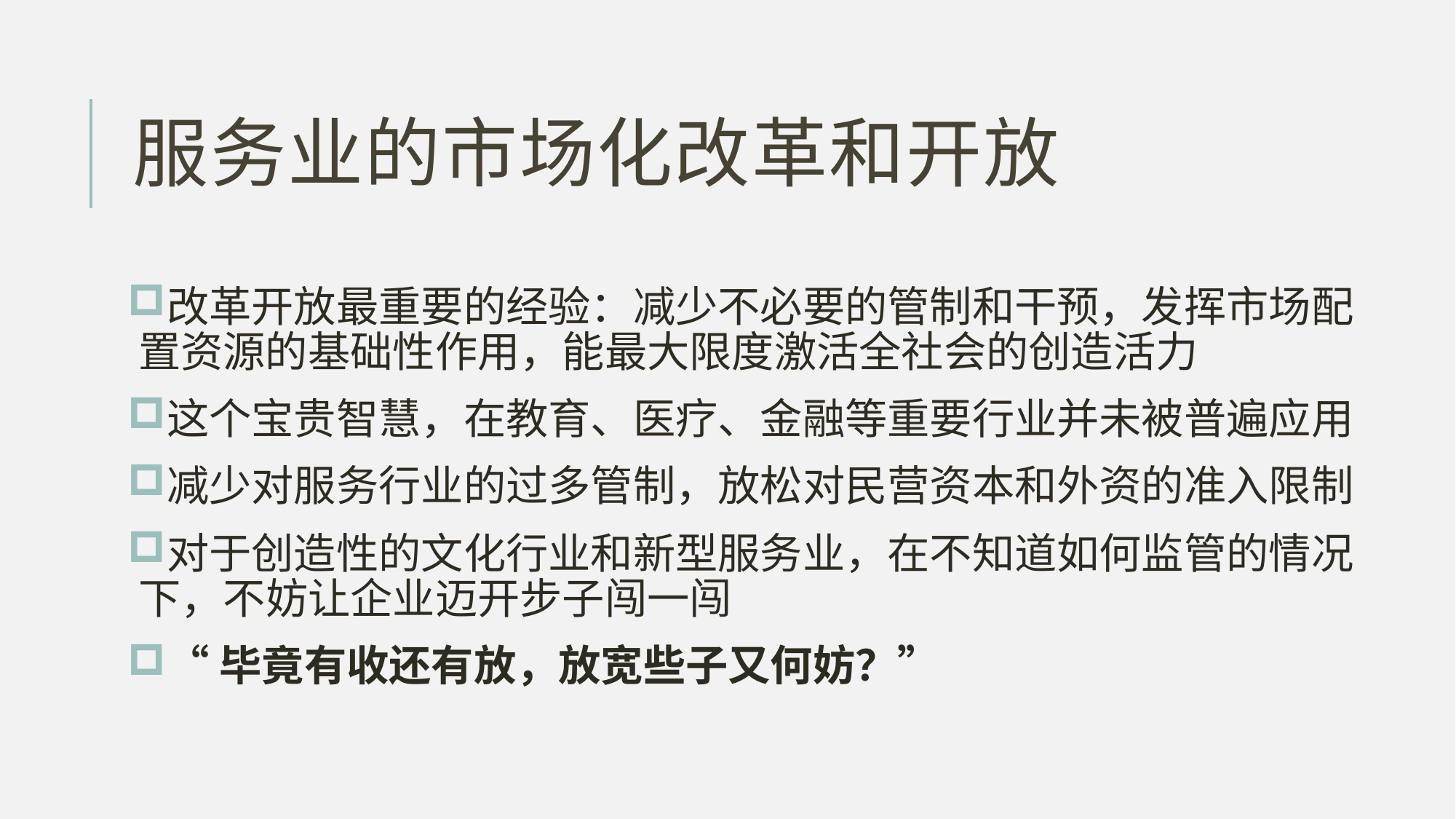

# 服务业的市场化改革和开放
改革开放最重要的经验：减少不必要的管制和干预，发挥市场配置资源的基础性作用，能最大限度激活全社会的创造活力
这个宝贵智慧，在教育、医疗、金融等重要行业并未被普遍应用
减少对服务行业的过多管制，放松对民营资本和外资的准入限制
对于创造性的文化行业和新型服务业，在不知道如何监管的情况下，不妨让企业迈开步子闯一闯
“毕竟有收还有放，放宽些子又何妨？”